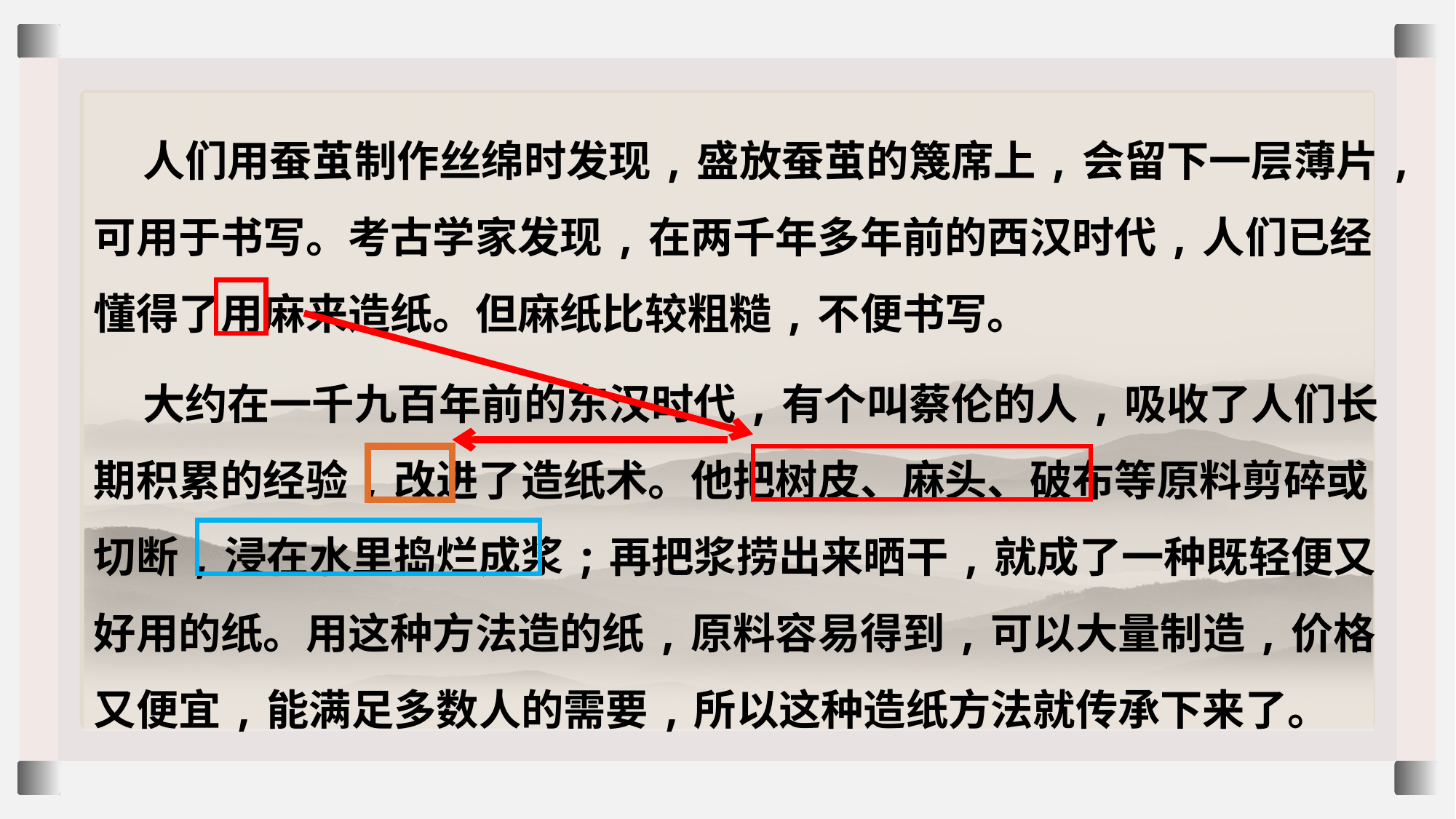

人们用蚕茧制作丝绵时发现,盛放蚕茧的篾席上,会留下一层薄片,可用于书写。考古学家发现,在两千年多年前的西汉时代,人们已经懂得了用麻来造纸。但麻纸比较粗糙,不便书写。
    大约在一千九百年前的东汉时代,有个叫蔡伦的人,吸收了人们长期积累的经验,改进了造纸术。他把树皮、麻头、破布等原料剪碎或切断,浸在水里捣烂成浆;再把浆捞出来晒干,就成了一种既轻便又好用的纸。用这种方法造的纸,原料容易得到,可以大量制造,价格又便宜,能满足多数人的需要,所以这种造纸方法就传承下来了。